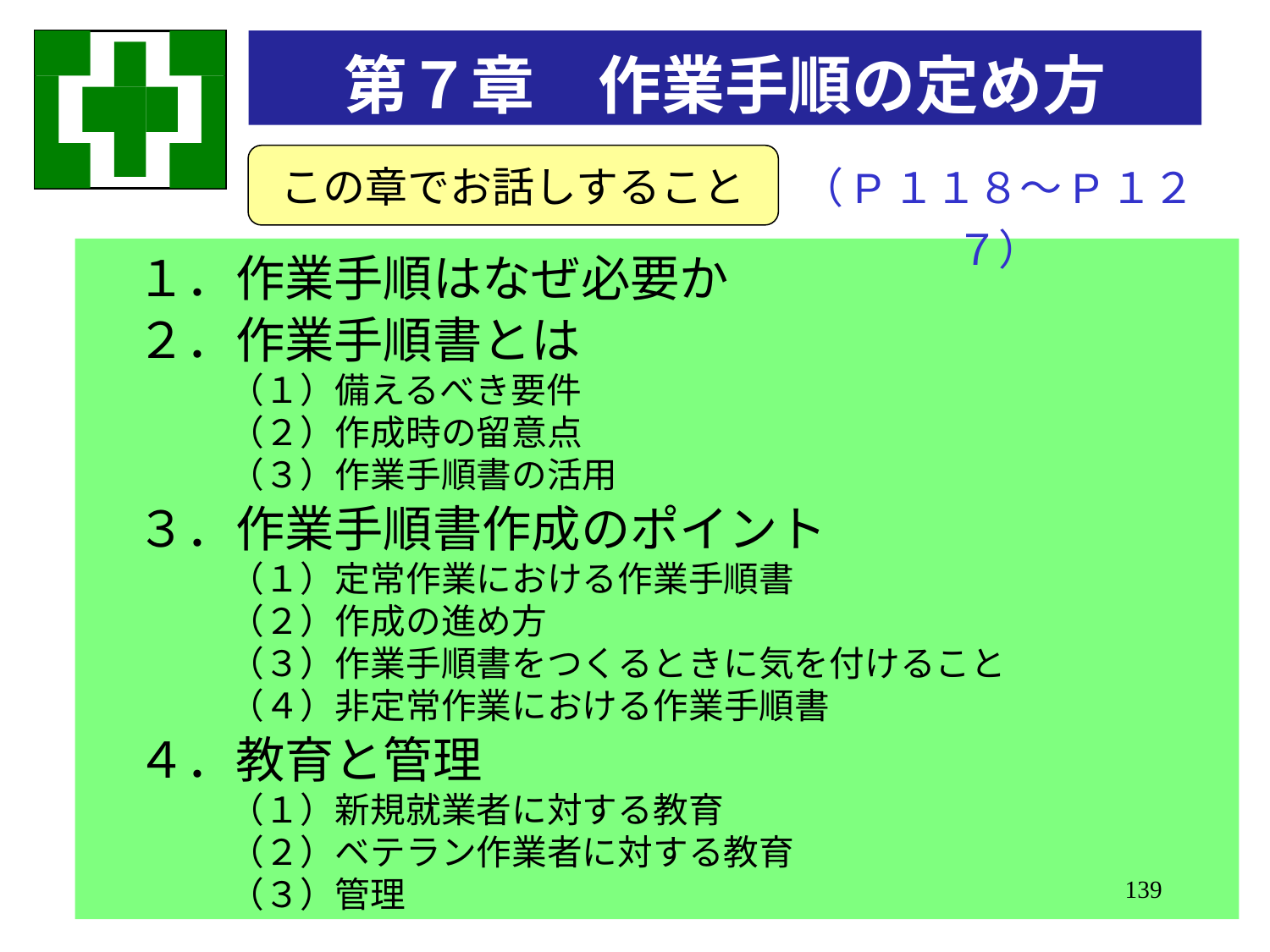

第７章　作業手順の定め方
（P１１８～P１２７）
この章でお話しすること
　１．作業手順はなぜ必要か
　２．作業手順書とは
　　　　（１）備えるべき要件
　　　　（２）作成時の留意点
　　　　（３）作業手順書の活用
　３．作業手順書作成のポイント
　　　　（１）定常作業における作業手順書
　　　　（２）作成の進め方
　　　　（３）作業手順書をつくるときに気を付けること
　　　　（４）非定常作業における作業手順書
　４．教育と管理
　　　　（１）新規就業者に対する教育
　　　　（２）ベテラン作業者に対する教育
　　　　（３）管理

139